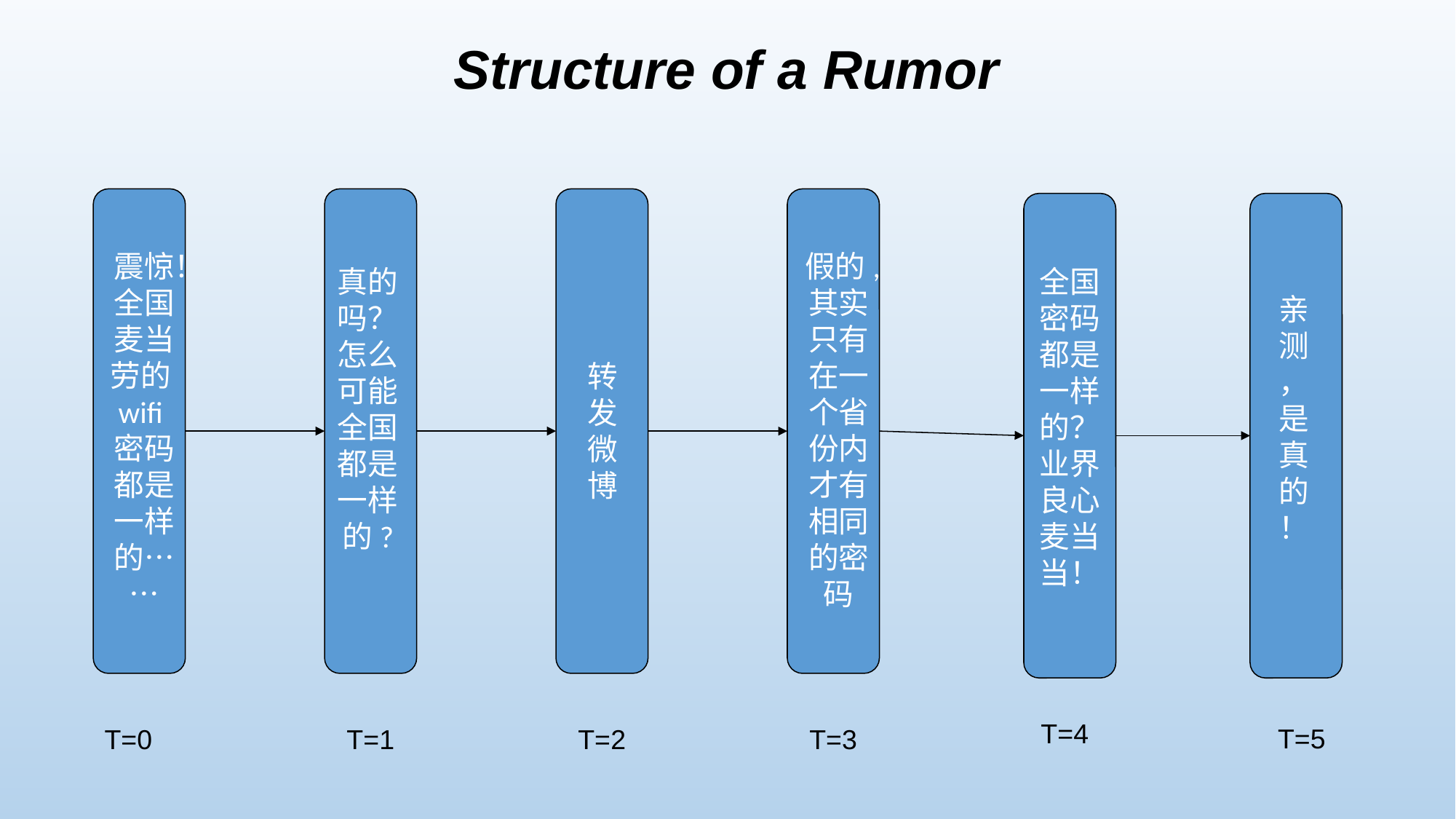

Structure of a Rumor

假的,其实只有在一个省份内才有相同的密码
震惊！全国麦当劳的wifi密码都是一样的……
真的吗？怎么可能全国都是一样的?
全国密码都是一样的？业界良心麦当当！
亲测，是真的！
转发微博
T=4
T=5
T=0
T=1
T=2
T=3